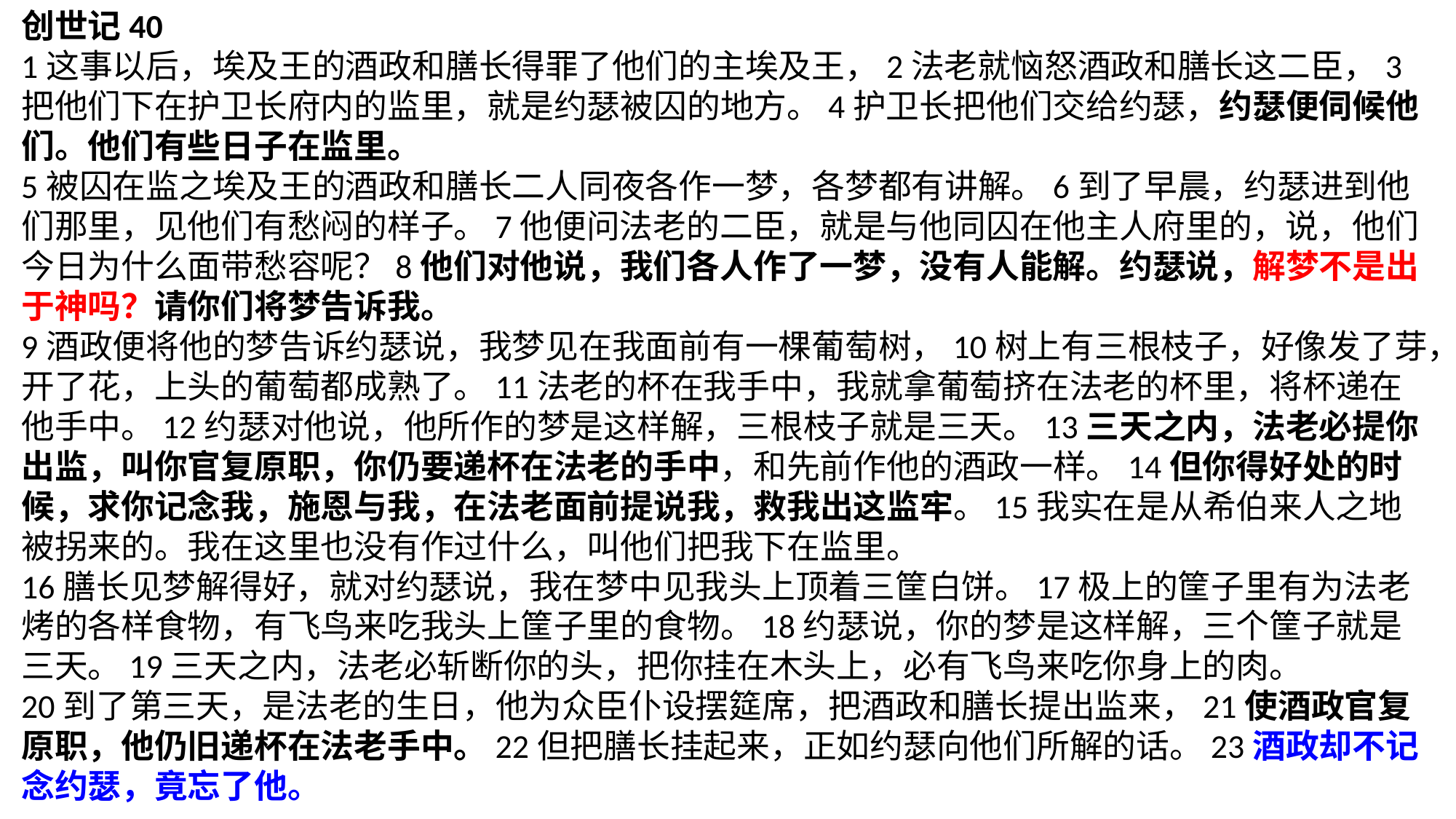

创世记40
1这事以后，埃及王的酒政和膳长得罪了他们的主埃及王，2法老就恼怒酒政和膳长这二臣，3把他们下在护卫长府内的监里，就是约瑟被囚的地方。4护卫长把他们交给约瑟，约瑟便伺候他们。他们有些日子在监里。
5被囚在监之埃及王的酒政和膳长二人同夜各作一梦，各梦都有讲解。6到了早晨，约瑟进到他们那里，见他们有愁闷的样子。7他便问法老的二臣，就是与他同囚在他主人府里的，说，他们今日为什么面带愁容呢？8他们对他说，我们各人作了一梦，没有人能解。约瑟说，解梦不是出于神吗？请你们将梦告诉我。
9酒政便将他的梦告诉约瑟说，我梦见在我面前有一棵葡萄树，10树上有三根枝子，好像发了芽，开了花，上头的葡萄都成熟了。11法老的杯在我手中，我就拿葡萄挤在法老的杯里，将杯递在他手中。12约瑟对他说，他所作的梦是这样解，三根枝子就是三天。13三天之内，法老必提你出监，叫你官复原职，你仍要递杯在法老的手中，和先前作他的酒政一样。14但你得好处的时候，求你记念我，施恩与我，在法老面前提说我，救我出这监牢。15我实在是从希伯来人之地被拐来的。我在这里也没有作过什么，叫他们把我下在监里。
16膳长见梦解得好，就对约瑟说，我在梦中见我头上顶着三筐白饼。17极上的筐子里有为法老烤的各样食物，有飞鸟来吃我头上筐子里的食物。18约瑟说，你的梦是这样解，三个筐子就是三天。19三天之内，法老必斩断你的头，把你挂在木头上，必有飞鸟来吃你身上的肉。
20到了第三天，是法老的生日，他为众臣仆设摆筵席，把酒政和膳长提出监来，21使酒政官复原职，他仍旧递杯在法老手中。22但把膳长挂起来，正如约瑟向他们所解的话。23酒政却不记念约瑟，竟忘了他。